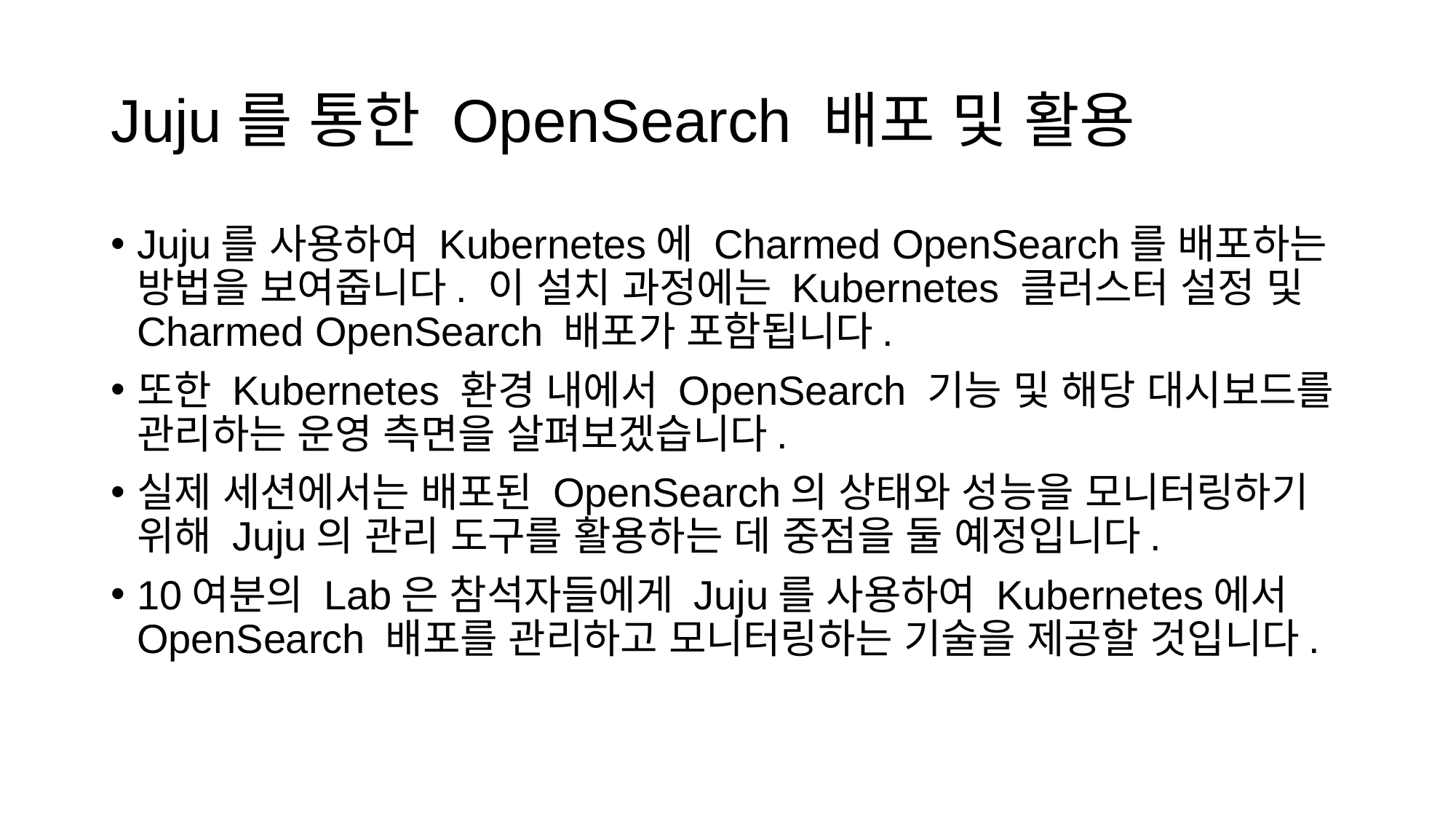

# Juju를 통한 OpenSearch 배포 및 활용
Juju를 사용하여 Kubernetes에 Charmed OpenSearch를 배포하는 방법을 보여줍니다. 이 설치 과정에는 Kubernetes 클러스터 설정 및 Charmed OpenSearch 배포가 포함됩니다.
또한 Kubernetes 환경 내에서 OpenSearch 기능 및 해당 대시보드를 관리하는 운영 측면을 살펴보겠습니다.
실제 세션에서는 배포된 OpenSearch의 상태와 성능을 모니터링하기 위해 Juju의 관리 도구를 활용하는 데 중점을 둘 예정입니다.
10여분의 Lab은 참석자들에게 Juju를 사용하여 Kubernetes에서 OpenSearch 배포를 관리하고 모니터링하는 기술을 제공할 것입니다.